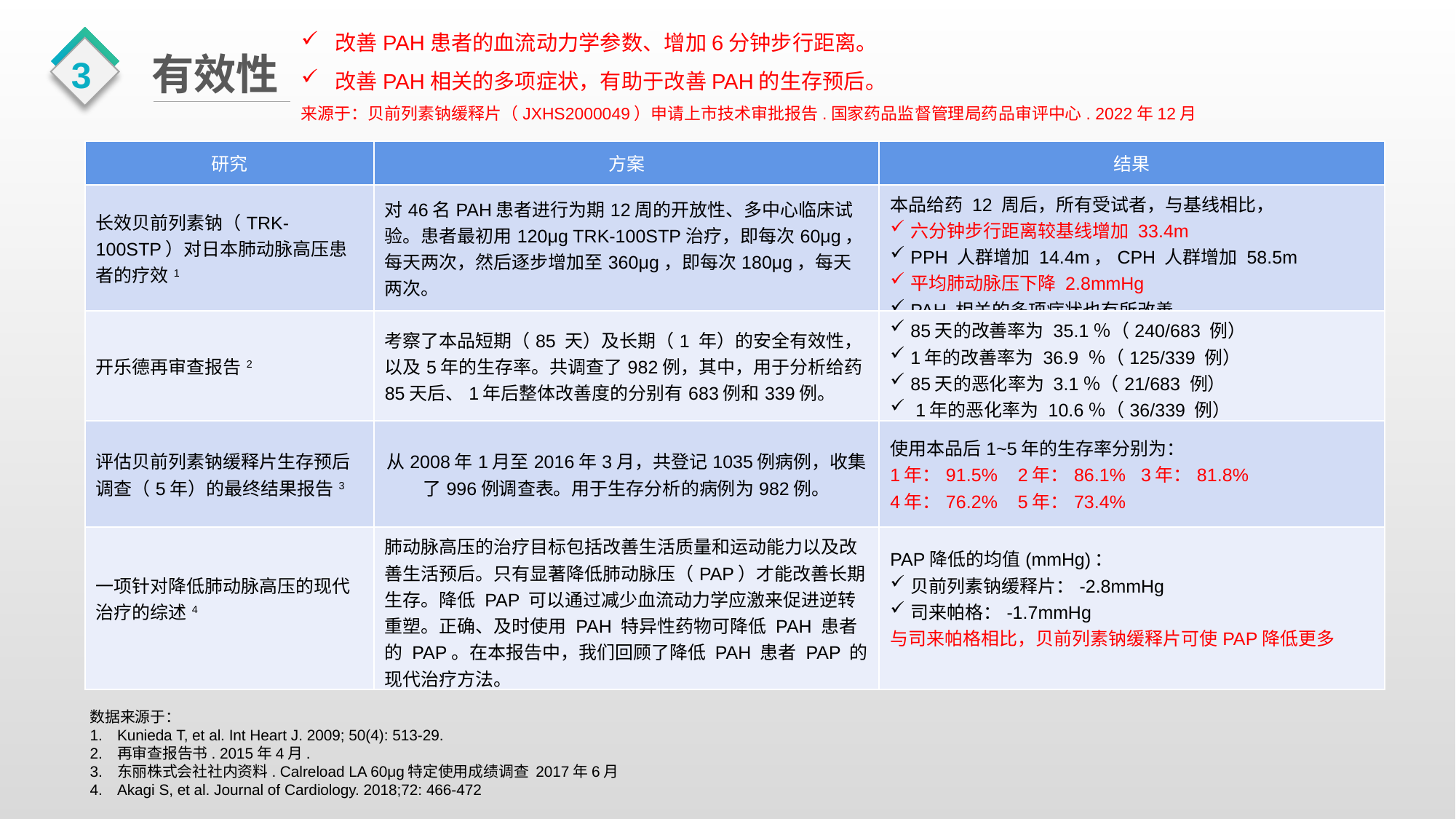

改善PAH患者的血流动力学参数、增加6分钟步行距离。
改善PAH相关的多项症状，有助于改善PAH的生存预后。
来源于：贝前列素钠缓释片（JXHS2000049）申请上市技术审批报告.国家药品监督管理局药品审评中心. 2022年12月

3
有效性
| 研究 | 方案 | 结果 |
| --- | --- | --- |
| 长效贝前列素钠（TRK-100STP）对日本肺动脉高压患者的疗效1 | 对46名PAH患者进行为期12周的开放性、多中心临床试验。患者最初用120μg TRK-100STP治疗，即每次60μg，每天两次，然后逐步增加至360μg，即每次180μg，每天两次。 | 本品给药 12 周后，所有受试者，与基线相比， 六分钟步行距离较基线增加 33.4m PPH 人群增加 14.4m，CPH 人群增加 58.5m 平均肺动脉压下降 2.8mmHg PAH 相关的多项症状也有所改善。 |
| 开乐德再审查报告2 | 考察了本品短期（85 天）及长期（1 年）的安全有效性，以及5年的生存率。共调查了982例，其中，用于分析给药 85天后、1年后整体改善度的分别有683例和339例。 | 85天的改善率为 35.1％（240/683 例） 1年的改善率为 36.9 ％（125/339 例） 85天的恶化率为 3.1％（21/683 例） 1年的恶化率为 10.6％（36/339 例） |
| 评估贝前列素钠缓释片生存预后调查（5年）的最终结果报告3 | 从2008年1月至2016年3月，共登记1035例病例，收集了996例调查表。用于生存分析的病例为982例。 | 使用本品后1~5年的生存率分别为： 1年：91.5% 2年：86.1% 3年：81.8% 4年：76.2% 5年：73.4% |
| 一项针对降低肺动脉高压的现代治疗的综述4 | 肺动脉高压的治疗目标包括改善生活质量和运动能力以及改善生活预后。只有显著降低肺动脉压（PAP）才能改善长期生存。降低 PAP 可以通过减少血流动力学应激来促进逆转重塑。正确、及时使用 PAH 特异性药物可降低 PAH 患者的 PAP。在本报告中，我们回顾了降低 PAH 患者 PAP 的现代治疗方法。 | PAP降低的均值(mmHg)： 贝前列素钠缓释片：-2.8mmHg 司来帕格：-1.7mmHg 与司来帕格相比，贝前列素钠缓释片可使PAP降低更多 |
数据来源于：
Kunieda T, et al. Int Heart J. 2009; 50(4): 513-29.
再审查报告书. 2015年4月.
东丽株式会社社内资料. Calreload LA 60μg特定使用成绩调查 2017年6月
Akagi S, et al. Journal of Cardiology. 2018;72: 466-472